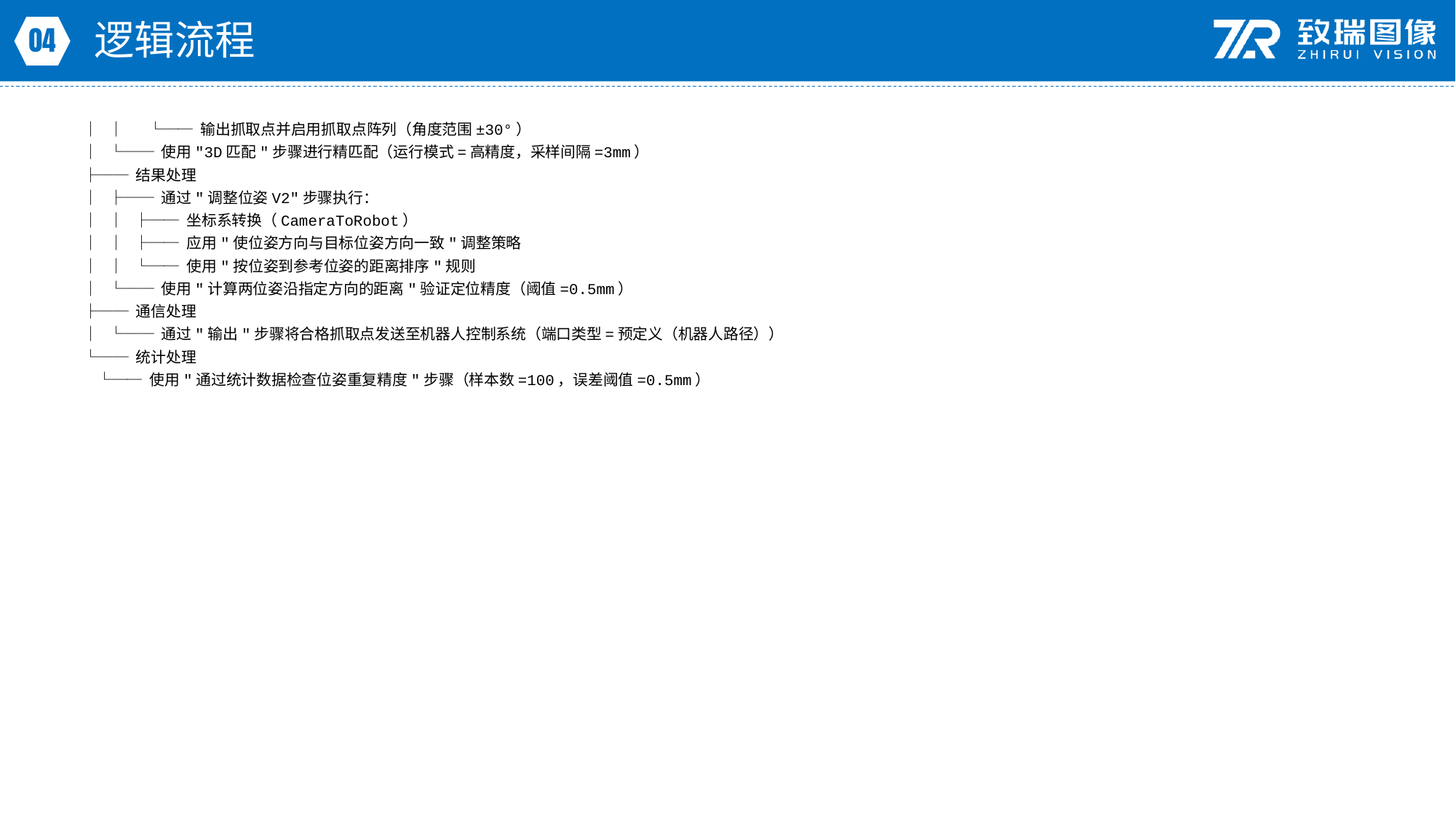

逻辑流程
04

│   │       └── 输出抓取点并启用抓取点阵列（角度范围±30°）
│   └── 使用"3D匹配"步骤进行精匹配（运行模式=高精度，采样间隔=3mm）
├── 结果处理
│   ├── 通过"调整位姿V2"步骤执行：
│   │   ├── 坐标系转换（CameraToRobot）
│   │   ├── 应用"使位姿方向与目标位姿方向一致"调整策略
│   │   └── 使用"按位姿到参考位姿的距离排序"规则
│   └── 使用"计算两位姿沿指定方向的距离"验证定位精度（阈值=0.5mm）
├── 通信处理
│   └── 通过"输出"步骤将合格抓取点发送至机器人控制系统（端口类型=预定义（机器人路径））
└── 统计处理
    └── 使用"通过统计数据检查位姿重复精度"步骤（样本数=100，误差阈值=0.5mm）